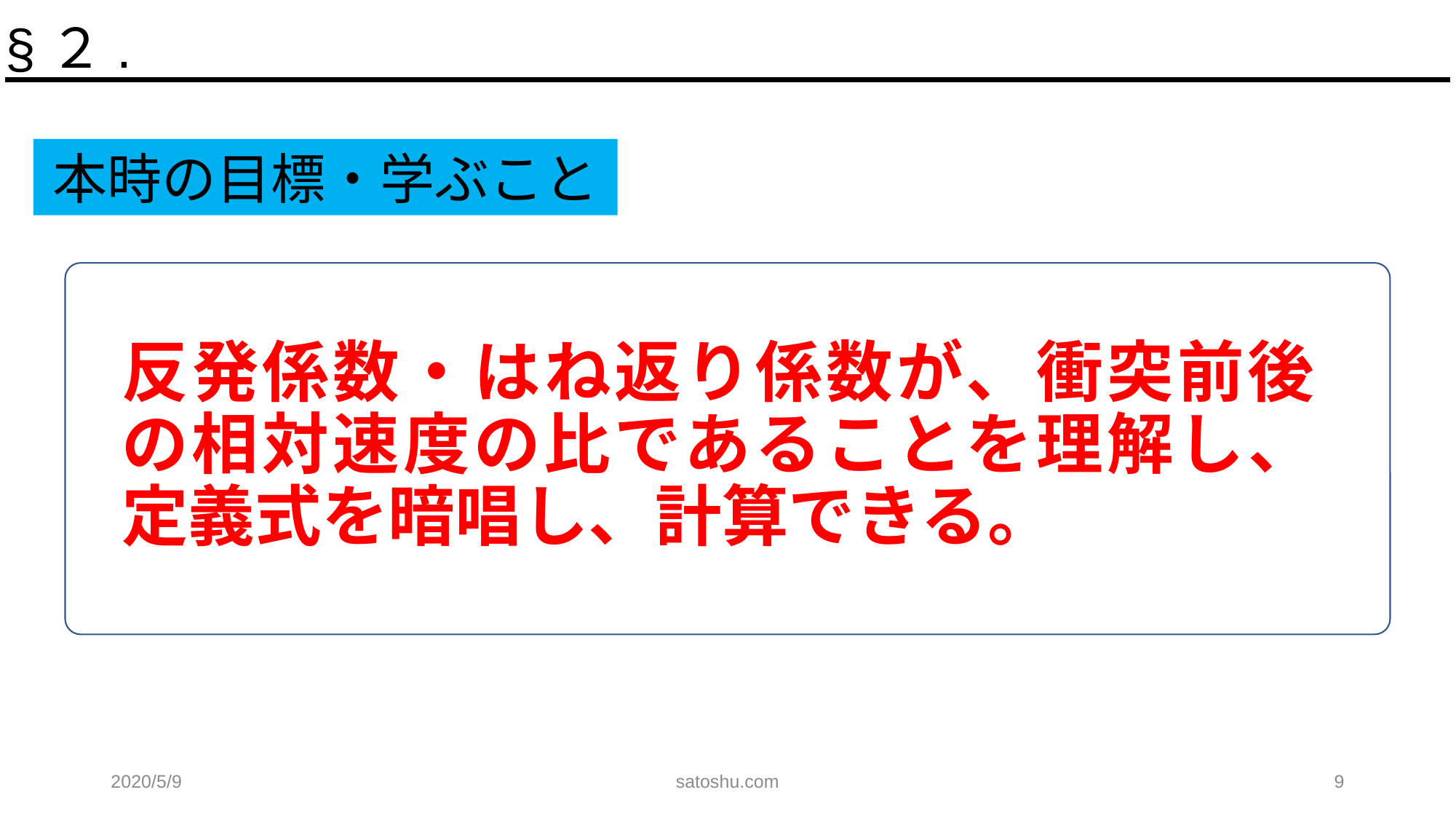

§２.
本時の目標・学ぶこと

反発係数・はね返り係数が、衝突前後の相対速度の比であることを理解し、定義式を暗唱し、計算できる。
2020/5/9
satoshu.com
9